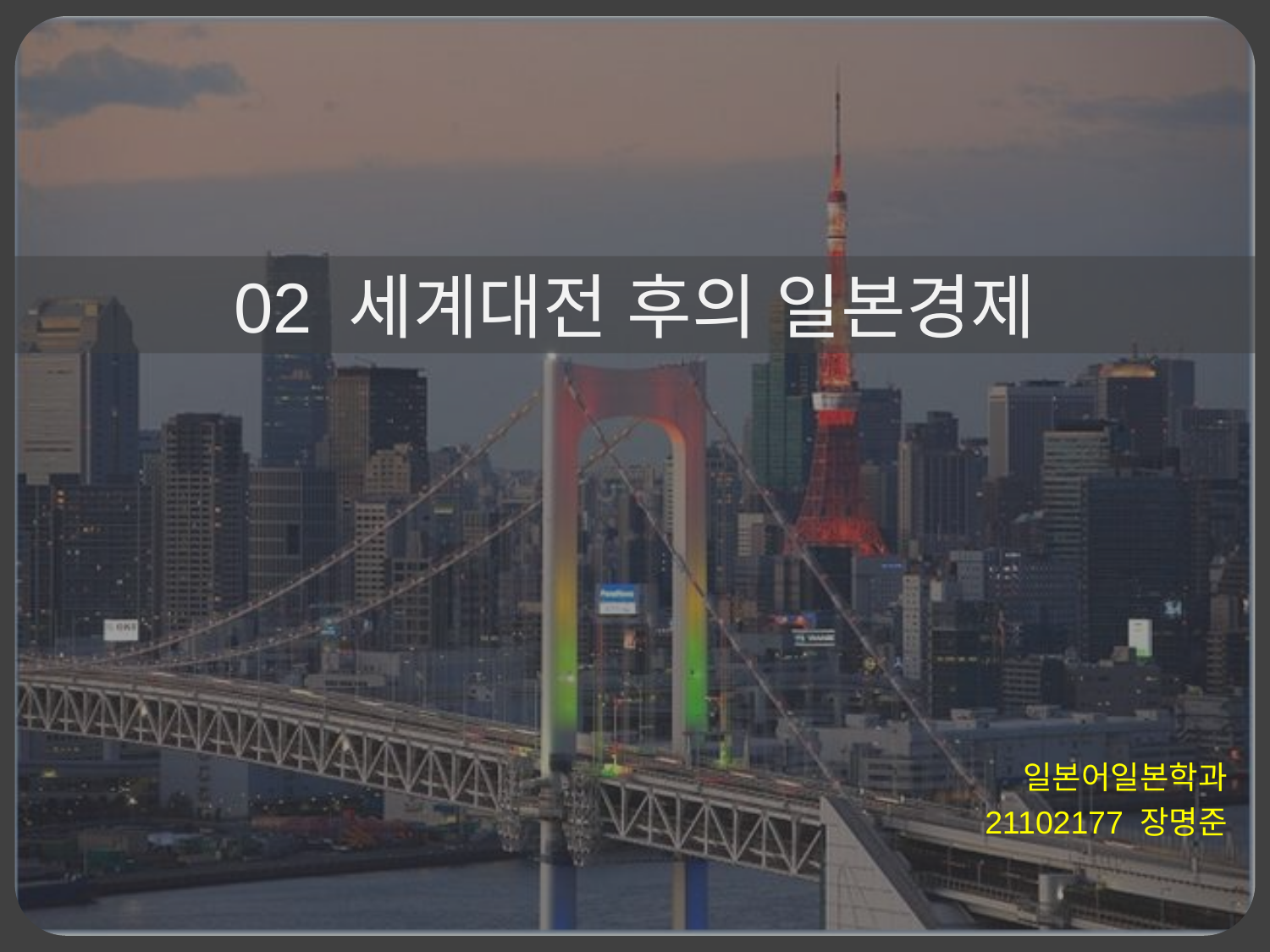

02 세계대전 후의 일본경제
일본어일본학과
21102177 장명준